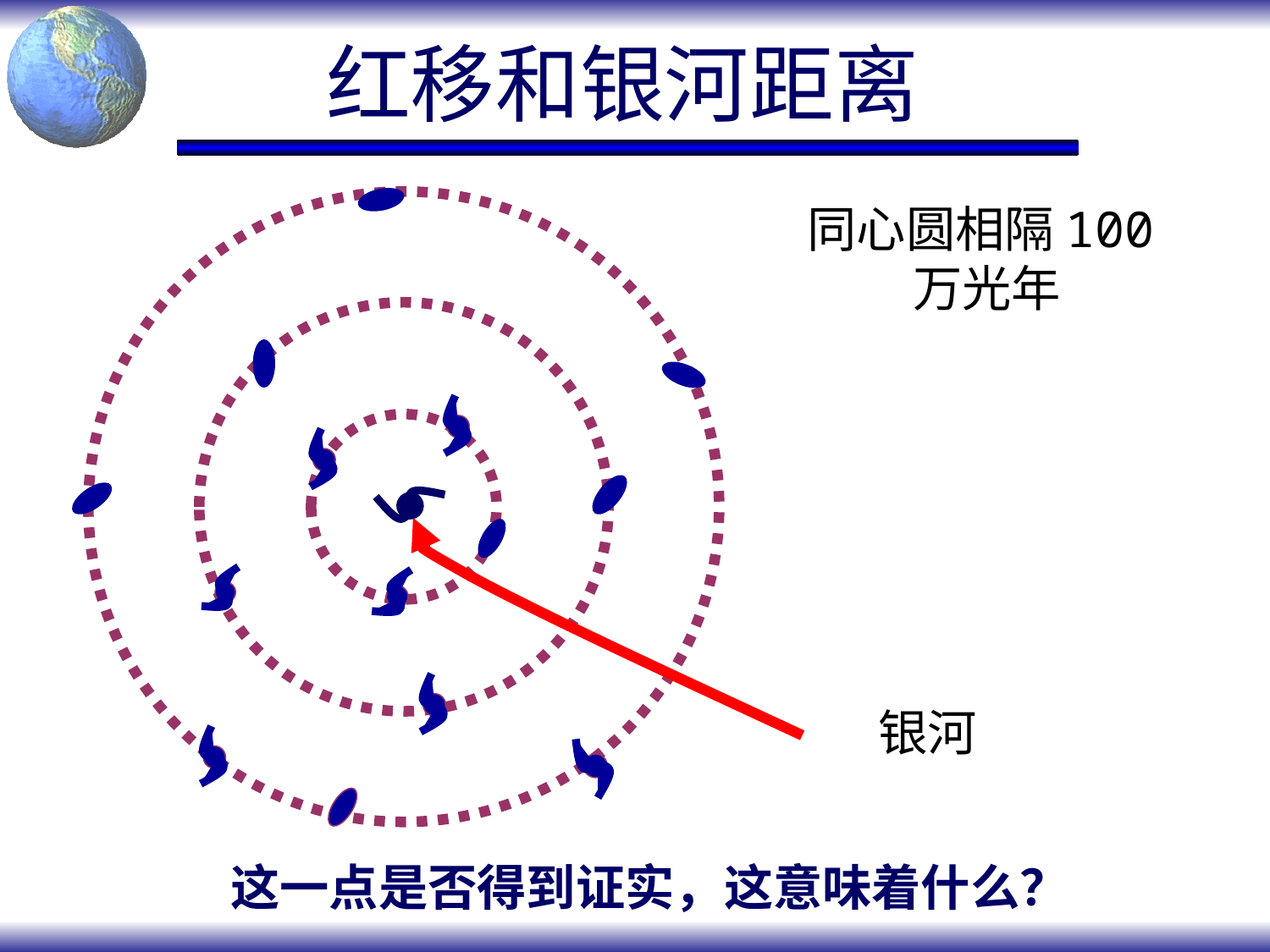

# 红移和银河距离

同心圆相隔100万光年

银河
这一点是否得到证实，这意味着什么？